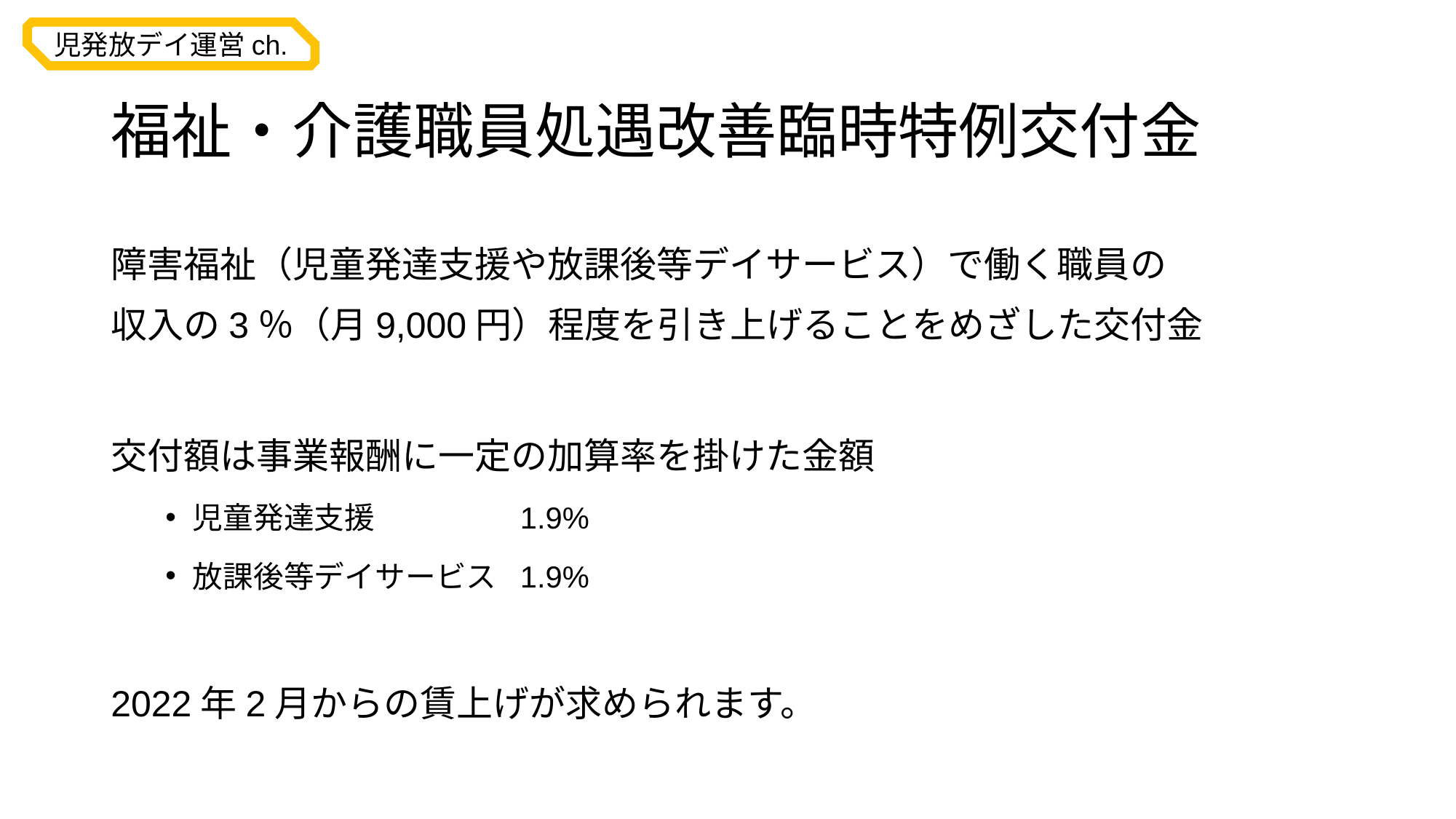

# 福祉・介護職員処遇改善臨時特例交付金
障害福祉（児童発達支援や放課後等デイサービス）で働く職員の
収入の3％（月9,000円）程度を引き上げることをめざした交付金

交付額は事業報酬に一定の加算率を掛けた金額
児童発達支援		1.9%
放課後等デイサービス	1.9%

2022年2月からの賃上げが求められます。